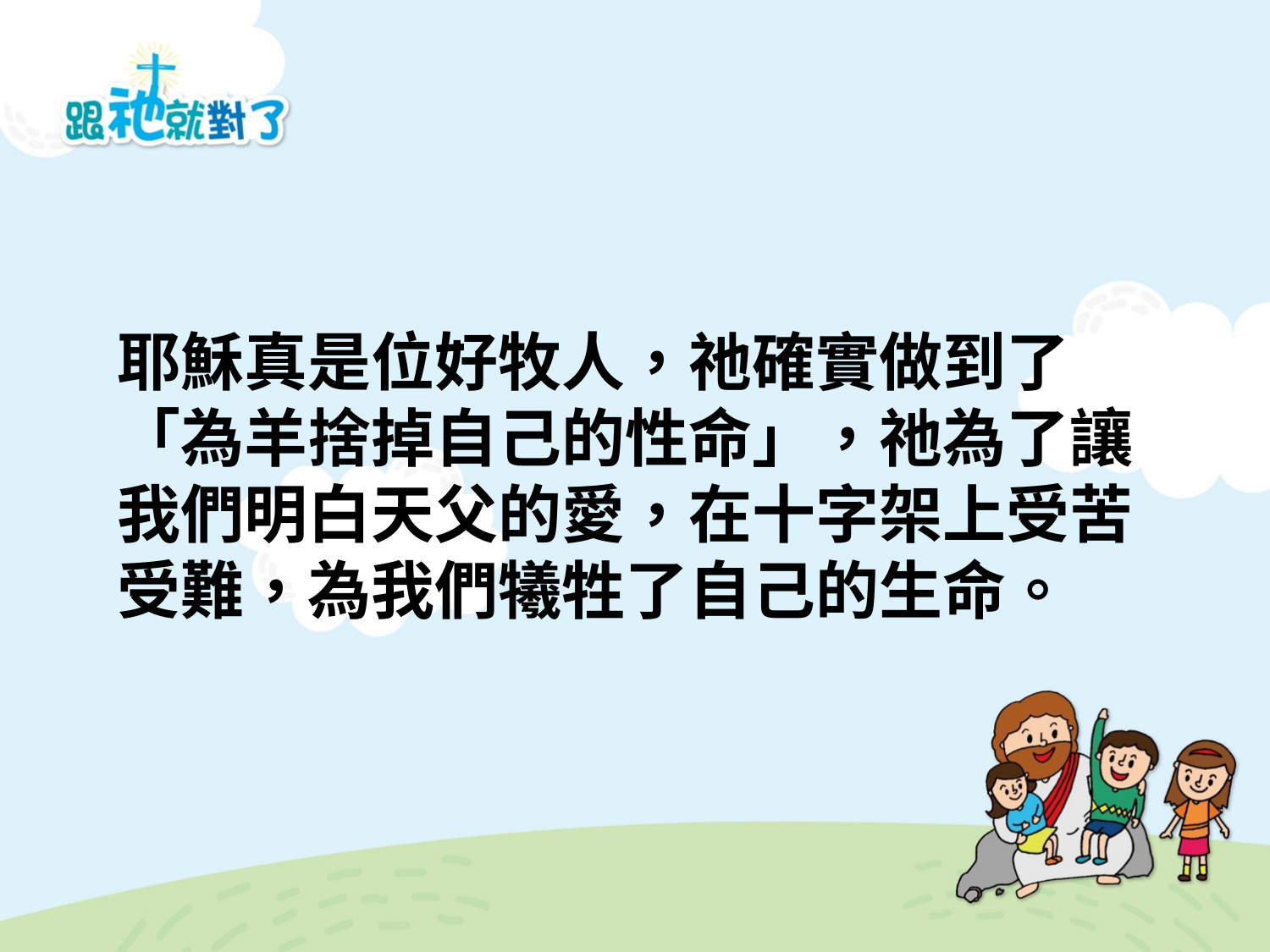

耶穌真是位好牧人，祂確實做到了「為羊捨掉自己的性命」，祂為了讓我們明白天父的愛，在十字架上受苦受難，為我們犧牲了自己的生命。